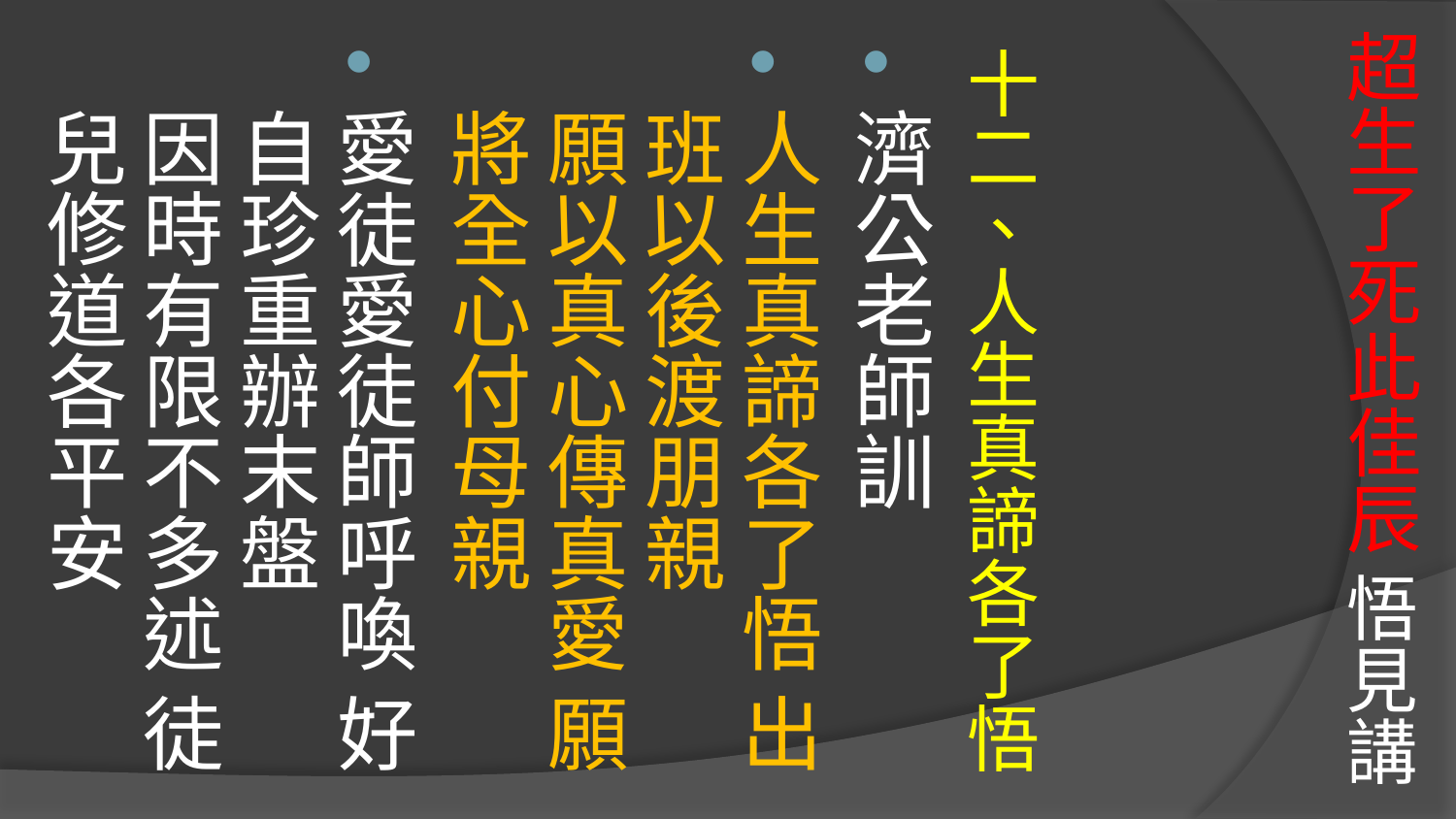

# 超生了死此佳辰 悟見講
十二、人生真諦各了悟
濟公老師訓
人生真諦各了悟 出班以後渡朋親
願以真心傳真愛 願將全心付母親
愛徒愛徒師呼喚 好自珍重辦末盤
因時有限不多述 徒兒修道各平安